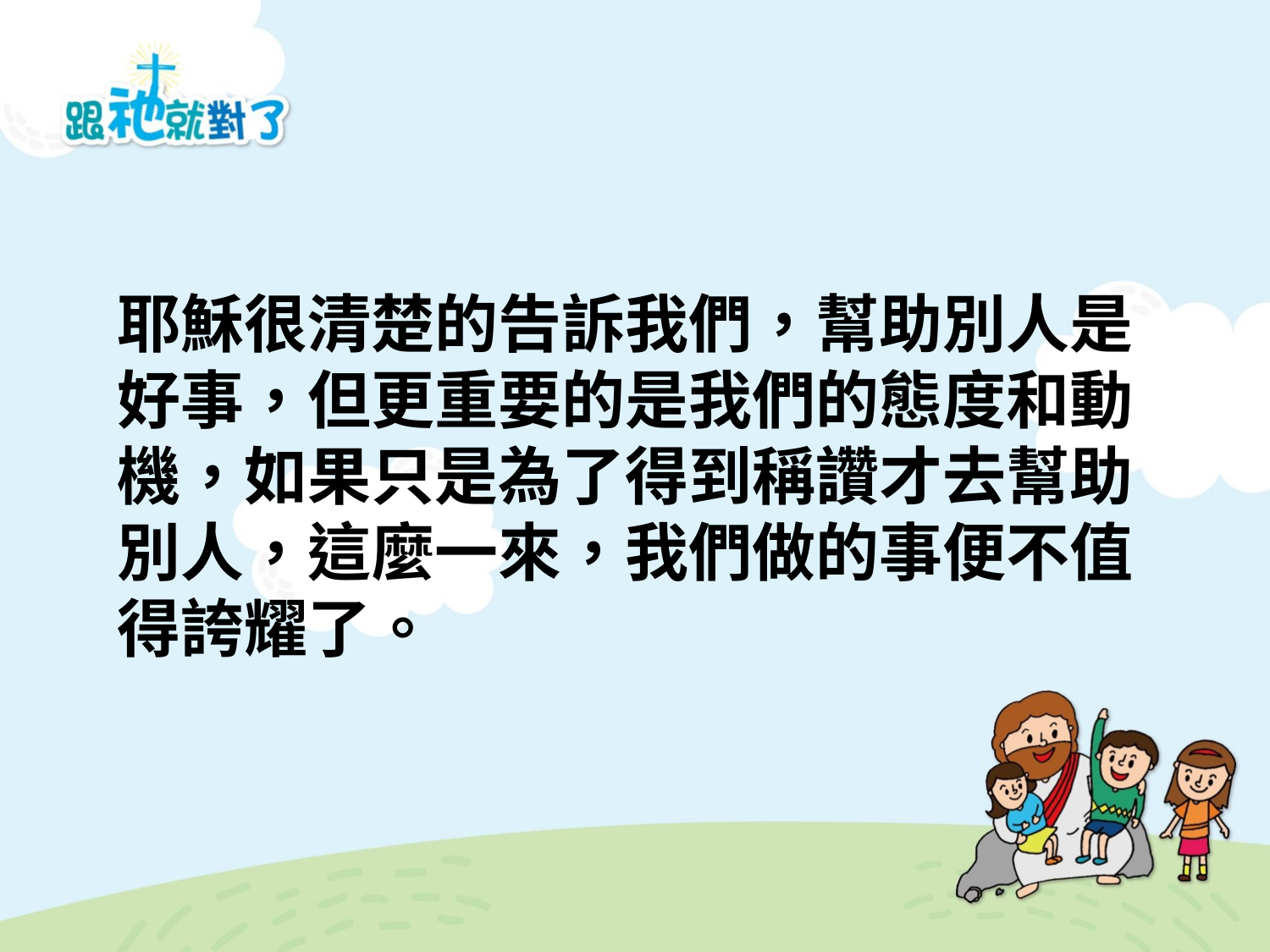

耶穌很清楚的告訴我們，幫助別人是好事，但更重要的是我們的態度和動機，如果只是為了得到稱讚才去幫助別人，這麼一來，我們做的事便不值得誇耀了。